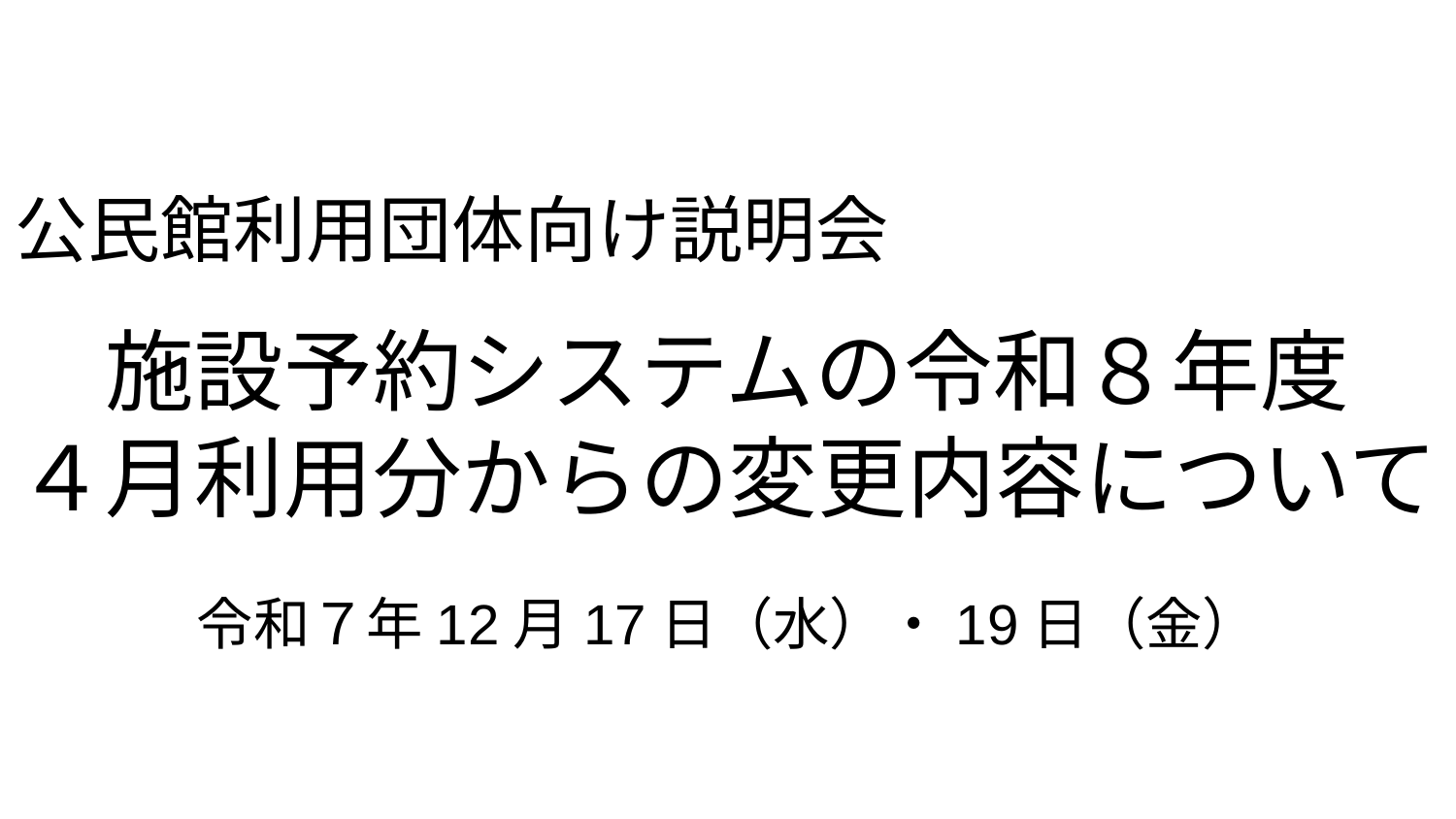

# 公民館利用団体向け説明会

施設予約システムの令和８年度
４月利用分からの変更内容について

令和７年12月17日（水）・19日（金）